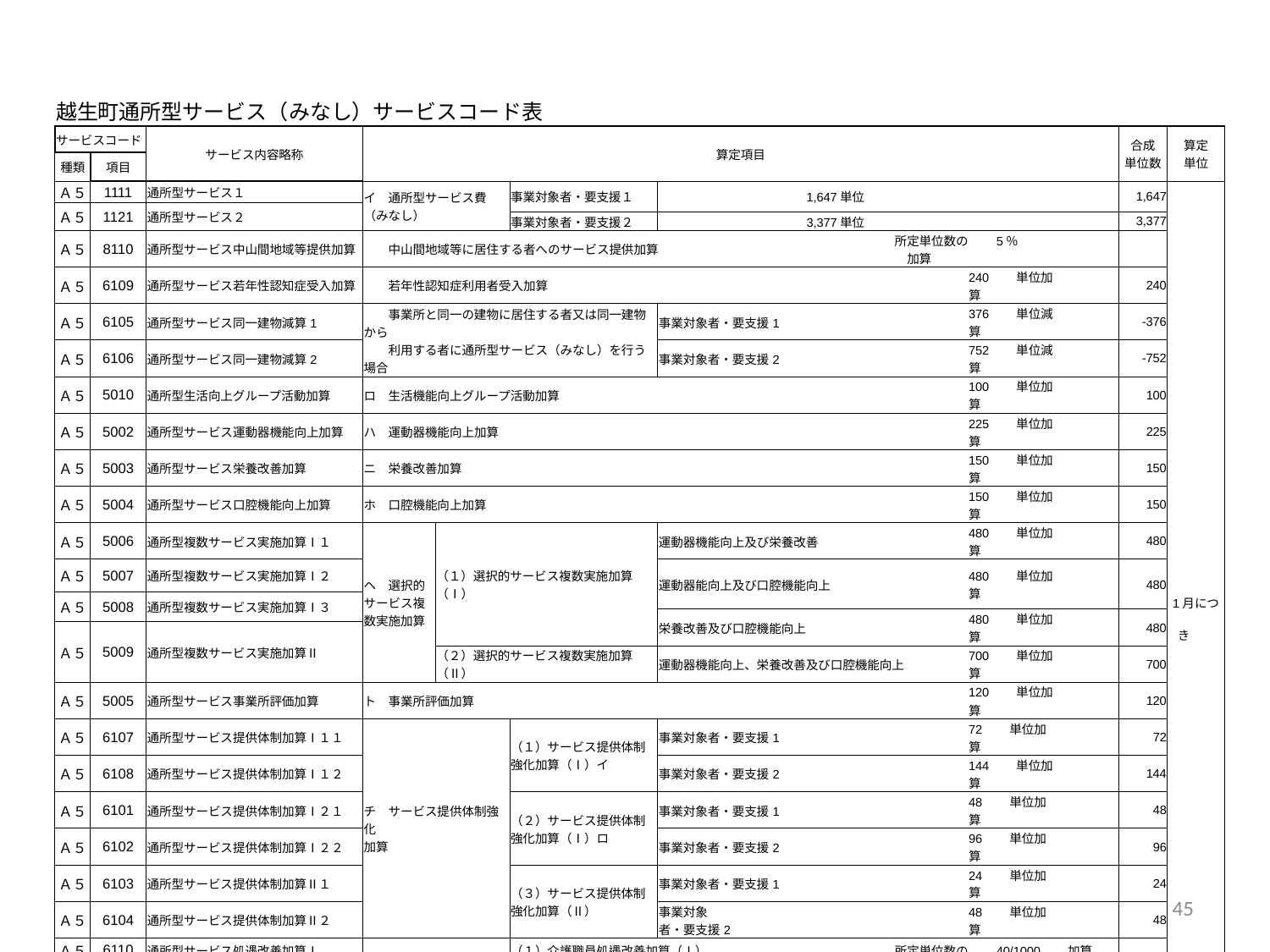

| 越生町通所型サービス（みなし）サービスコード表 |  |  |  |  |  |  |  |  |  |  |  |  |  |  |
| --- | --- | --- | --- | --- | --- | --- | --- | --- | --- | --- | --- | --- | --- | --- |
| サービスコード |  | サービス内容略称 | 算定項目 |  |  |  |  |  |  |  |  |  | 合成 単位数 | 算定 単位 |
| 種類 | 項目 |  |  |  |  |  |  |  |  |  |  |  |  |  |
| Ａ５ | 1111 | 通所型サービス１ | イ　通所型サービス費 （みなし） |  | 事業対象者・要支援１ |  |  |  | 1,647単位 |  |  |  | 1,647 | 1月につき |
| Ａ５ | 1121 | 通所型サービス２ |  |  |  |  |  |  |  |  |  |  |  |  |
|  |  |  |  |  | 事業対象者・要支援２ |  |  |  | 3,377単位 |  |  |  | 3,377 |  |
| Ａ５ | 8110 | 通所型サービス中山間地域等提供加算 | 中山間地域等に居住する者へのサービス提供加算 |  |  |  |  |  |  | 所定単位数の　　5％　　　加算 |  |  |  |  |
| Ａ５ | 6109 | 通所型サービス若年性認知症受入加算 | 若年性認知症利用者受入加算 |  |  |  |  |  |  |  | 240　　単位加算 |  | 240 |  |
| Ａ５ | 6105 | 通所型サービス同一建物減算1 | 事業所と同一の建物に居住する者又は同一建物から 　　利用する者に通所型サービス（みなし）を行う場合 |  |  |  | 事業対象者・要支援1 |  |  |  | 376　　単位減算 |  | -376 |  |
| Ａ５ | 6106 | 通所型サービス同一建物減算2 |  |  |  |  | 事業対象者・要支援2 |  |  |  | 752　　単位減算 |  | -752 |  |
| Ａ５ | 5010 | 通所型生活向上グループ活動加算 | ロ　生活機能向上グループ活動加算 |  |  |  |  |  |  |  | 100　　単位加算 |  | 100 |  |
| Ａ５ | 5002 | 通所型サービス運動器機能向上加算 | ハ　運動器機能向上加算 |  |  |  |  |  |  |  | 225　　単位加算 |  | 225 |  |
| Ａ５ | 5003 | 通所型サービス栄養改善加算 | ニ　栄養改善加算 |  |  |  |  |  |  |  | 150　　単位加算 |  | 150 |  |
| Ａ５ | 5004 | 通所型サービス口腔機能向上加算 | ホ　口腔機能向上加算 |  |  |  |  |  |  |  | 150　　単位加算 |  | 150 |  |
| Ａ５ | 5006 | 通所型複数サービス実施加算Ⅰ１ | ヘ　選択的サービス複数実施加算 | （１）選択的サービス複数実施加算（Ⅰ） |  |  | 運動器機能向上及び栄養改善 |  |  |  | 480　　単位加算 |  | 480 |  |
| Ａ５ | 5007 | 通所型複数サービス実施加算Ⅰ２ |  |  |  |  | 運動器能向上及び口腔機能向上 |  |  |  | 480　　単位加算 |  | 480 |  |
| Ａ５ | 5008 | 通所型複数サービス実施加算Ⅰ３ |  |  |  |  |  |  |  |  |  |  |  |  |
|  |  |  |  |  |  |  | 栄養改善及び口腔機能向上 |  |  |  | 480　　単位加算 |  | 480 |  |
| Ａ５ | 5009 | 通所型複数サービス実施加算Ⅱ |  |  |  |  |  |  |  |  |  |  |  |  |
|  |  |  |  | （２）選択的サービス複数実施加算（Ⅱ） |  |  | 運動器機能向上、栄養改善及び口腔機能向上 |  |  |  | 700　　単位加算 |  | 700 |  |
| Ａ５ | 5005 | 通所型サービス事業所評価加算 | ト　事業所評価加算 |  |  |  |  |  |  |  | 120　　単位加算 |  | 120 |  |
| Ａ５ | 6107 | 通所型サービス提供体制加算Ⅰ１１ | チ　サービス提供体制強化 加算 |  | （１）サービス提供体制強化加算（Ⅰ）イ |  | 事業対象者・要支援1 |  |  |  | 72　　単位加算 |  | 72 |  |
| Ａ５ | 6108 | 通所型サービス提供体制加算Ⅰ１２ |  |  |  |  | 事業対象者・要支援2 |  |  |  | 144　　単位加算 |  | 144 |  |
| Ａ５ | 6101 | 通所型サービス提供体制加算Ⅰ２１ |  |  | （２）サービス提供体制強化加算（Ⅰ）ロ |  | 事業対象者・要支援1 |  |  |  | 48　　単位加算 |  | 48 |  |
| Ａ５ | 6102 | 通所型サービス提供体制加算Ⅰ２２ |  |  |  |  | 事業対象者・要支援2 |  |  |  | 96　　単位加算 |  | 96 |  |
| Ａ５ | 6103 | 通所型サービス提供体制加算Ⅱ１ |  |  | （３）サービス提供体制強化加算（Ⅱ） |  | 事業対象者・要支援1 |  |  |  | 24　　単位加算 |  | 24 |  |
| Ａ５ | 6104 | 通所型サービス提供体制加算Ⅱ２ |  |  |  |  | 事業対象者・要支援2 |  |  |  | 48　　単位加算 |  | 48 |  |
| Ａ５ | 6110 | 通所型サービス処遇改善加算Ⅰ | リ　介護職員処遇改善加算 |  | （１）介護職員処遇改善加算（Ⅰ） |  |  |  |  | 所定単位数の　　40/1000　　加算 |  |  |  |  |
| Ａ５ | 6111 | 通所型サービス処遇改善加算Ⅱ |  |  | （２）介護職員処遇改善加算（Ⅱ） |  |  |  |  | 所定単位数の　　22/1000　　加算 |  |  |  |  |
| Ａ５ | 6113 | 通所型サービス処遇改善加算Ⅲ |  |  | （３）介護職員処遇改善加算（Ⅲ） |  |  |  | （２）で算定した単位数の　　90%　　加算 |  |  |  |  |  |
| Ａ５ | 6115 | 通所型サービス処遇改善加算Ⅳ |  |  | （４）介護職員処遇改善加算（Ⅳ） |  |  |  | （２）で算定した単位数の　　80%　　加算 |  |  |  |  |  |
45